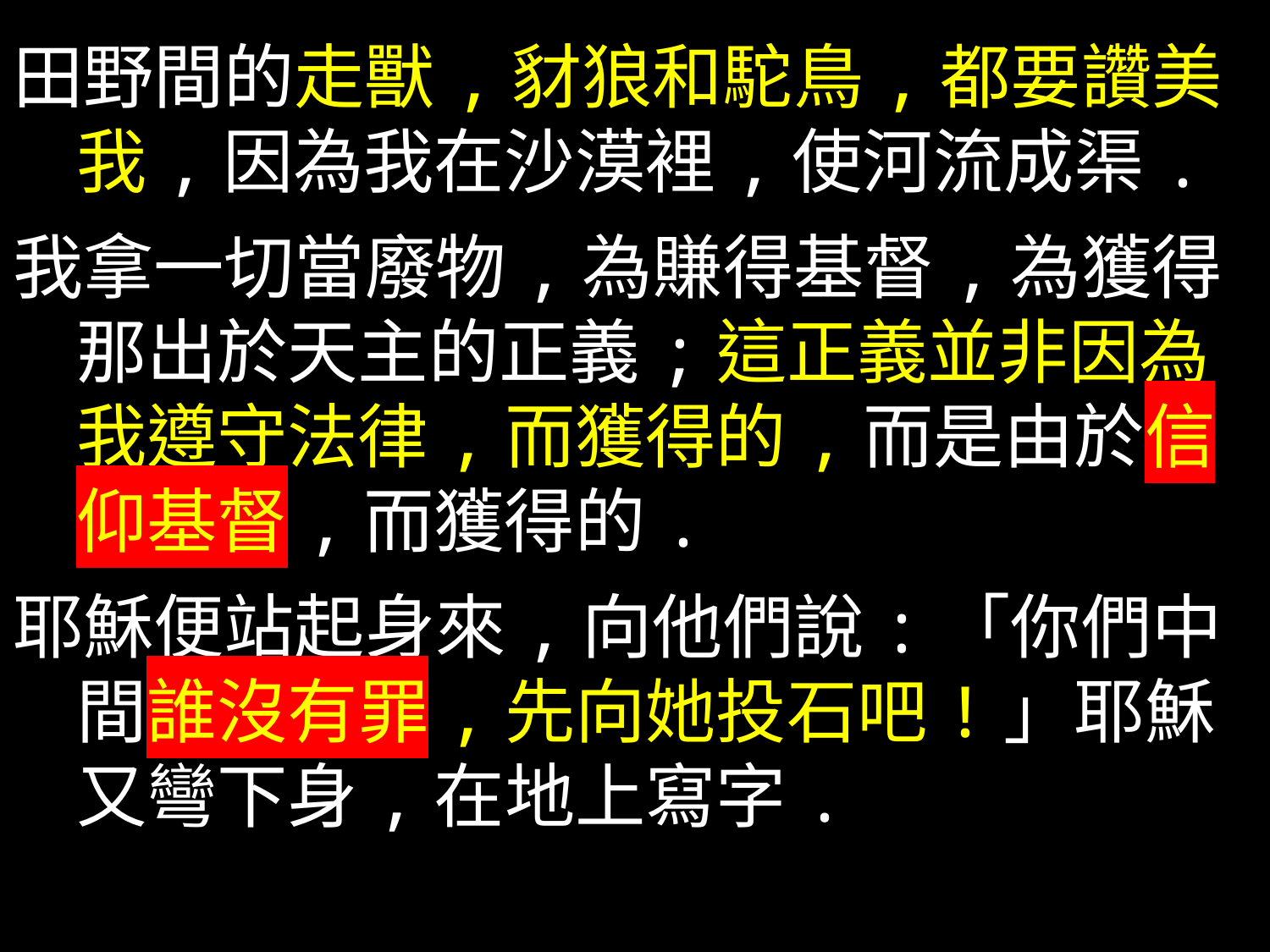

田野間的走獸,豺狼和駝鳥,都要讚美我,因為我在沙漠裡,使河流成渠.
我拿一切當廢物,為賺得基督,為獲得那出於天主的正義;這正義並非因為我遵守法律,而獲得的,而是由於信仰基督,而獲得的.
耶穌便站起身來,向他們說:「你們中間誰沒有罪,先向她投石吧!」耶穌又彎下身,在地上寫字.